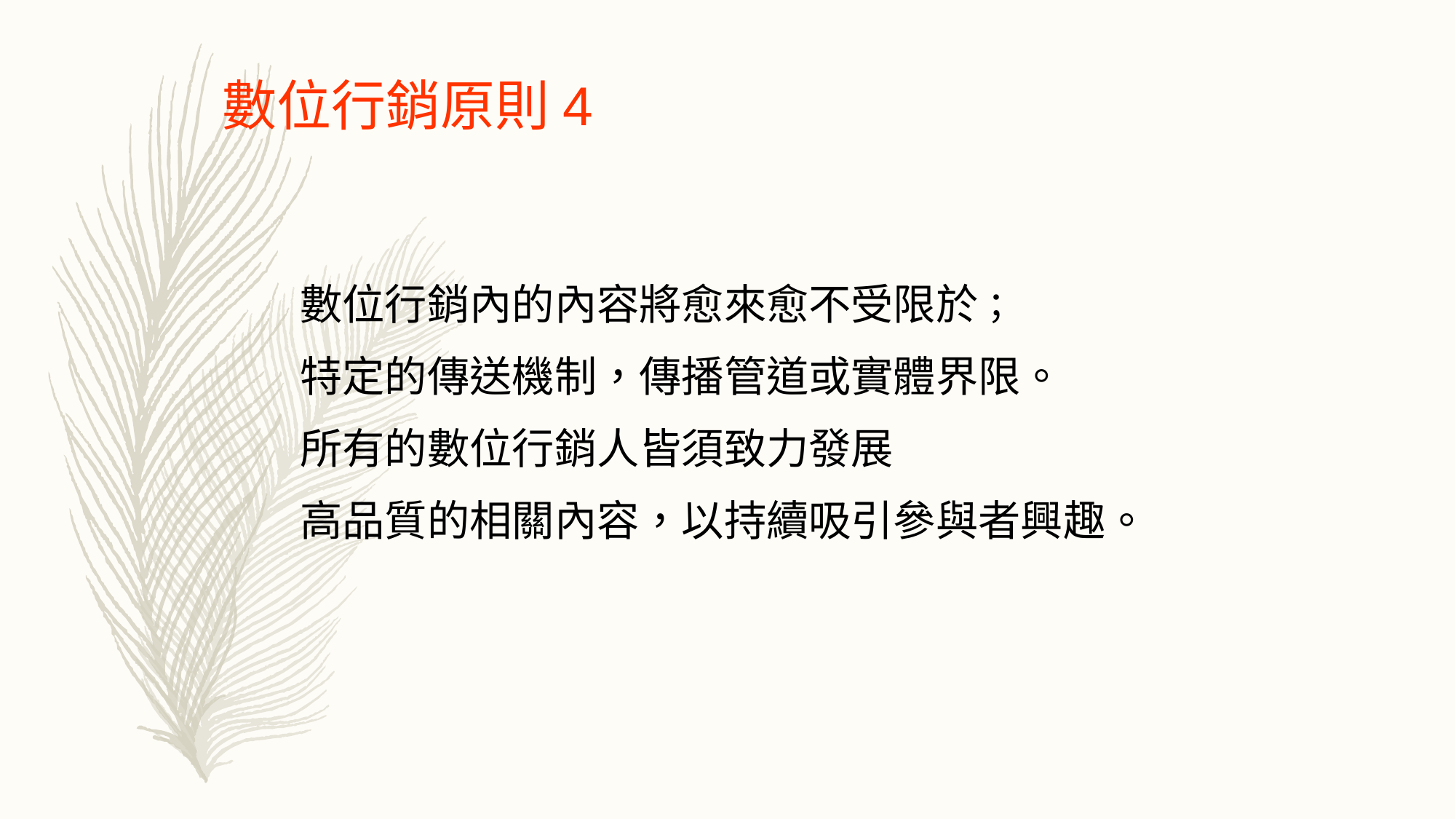

數位行銷原則4
數位行銷內的內容將愈來愈不受限於；
特定的傳送機制，傳播管道或實體界限。
所有的數位行銷人皆須致力發展
高品質的相關內容，以持續吸引參與者興趣。